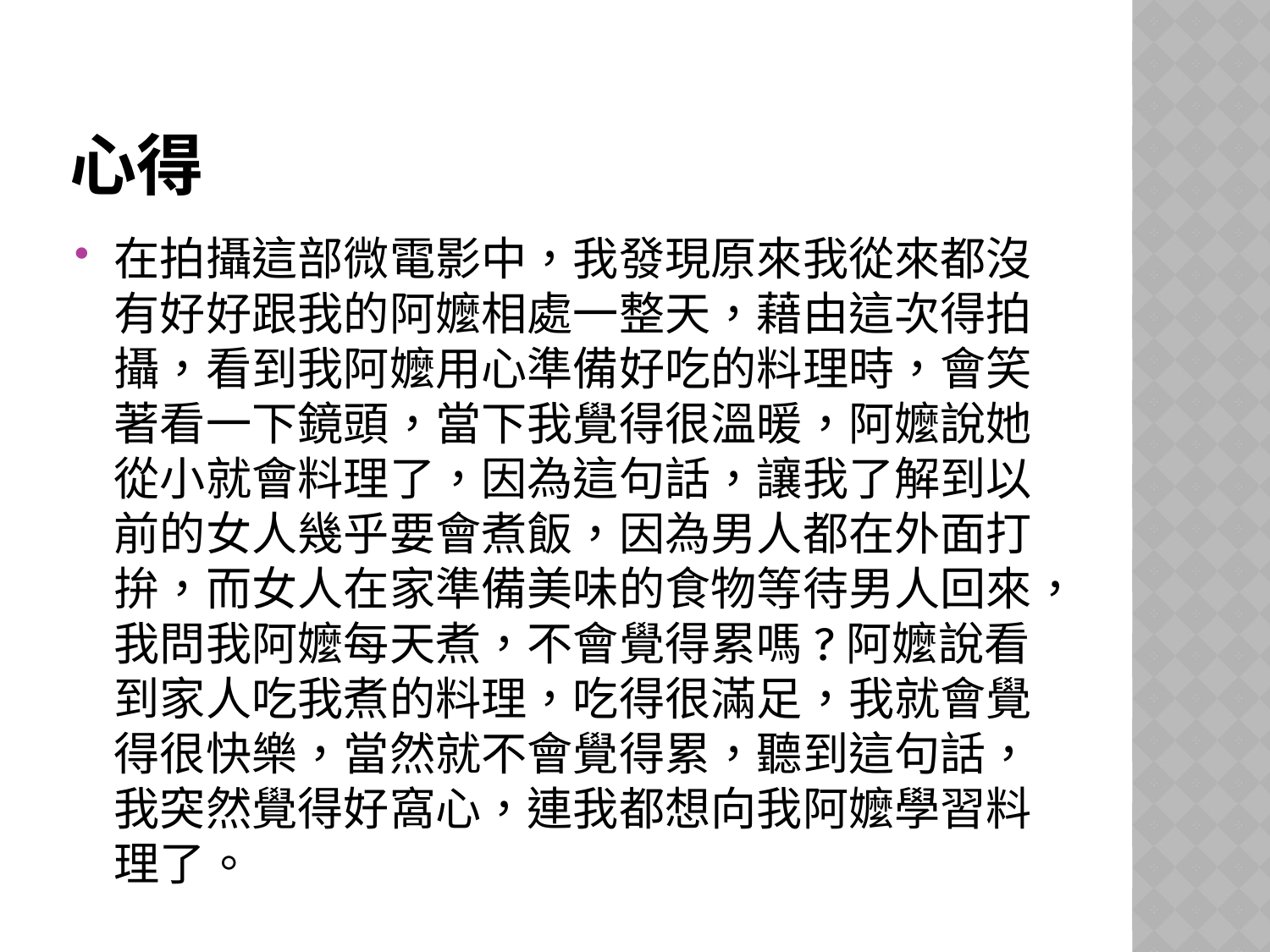

# 心得
在拍攝這部微電影中，我發現原來我從來都沒有好好跟我的阿嬤相處一整天，藉由這次得拍攝，看到我阿嬤用心準備好吃的料理時，會笑著看一下鏡頭，當下我覺得很溫暖，阿嬤說她從小就會料理了，因為這句話，讓我了解到以前的女人幾乎要會煮飯，因為男人都在外面打拚，而女人在家準備美味的食物等待男人回來，我問我阿嬤每天煮，不會覺得累嗎?阿嬤說看到家人吃我煮的料理，吃得很滿足，我就會覺得很快樂，當然就不會覺得累，聽到這句話，我突然覺得好窩心，連我都想向我阿嬤學習料理了。